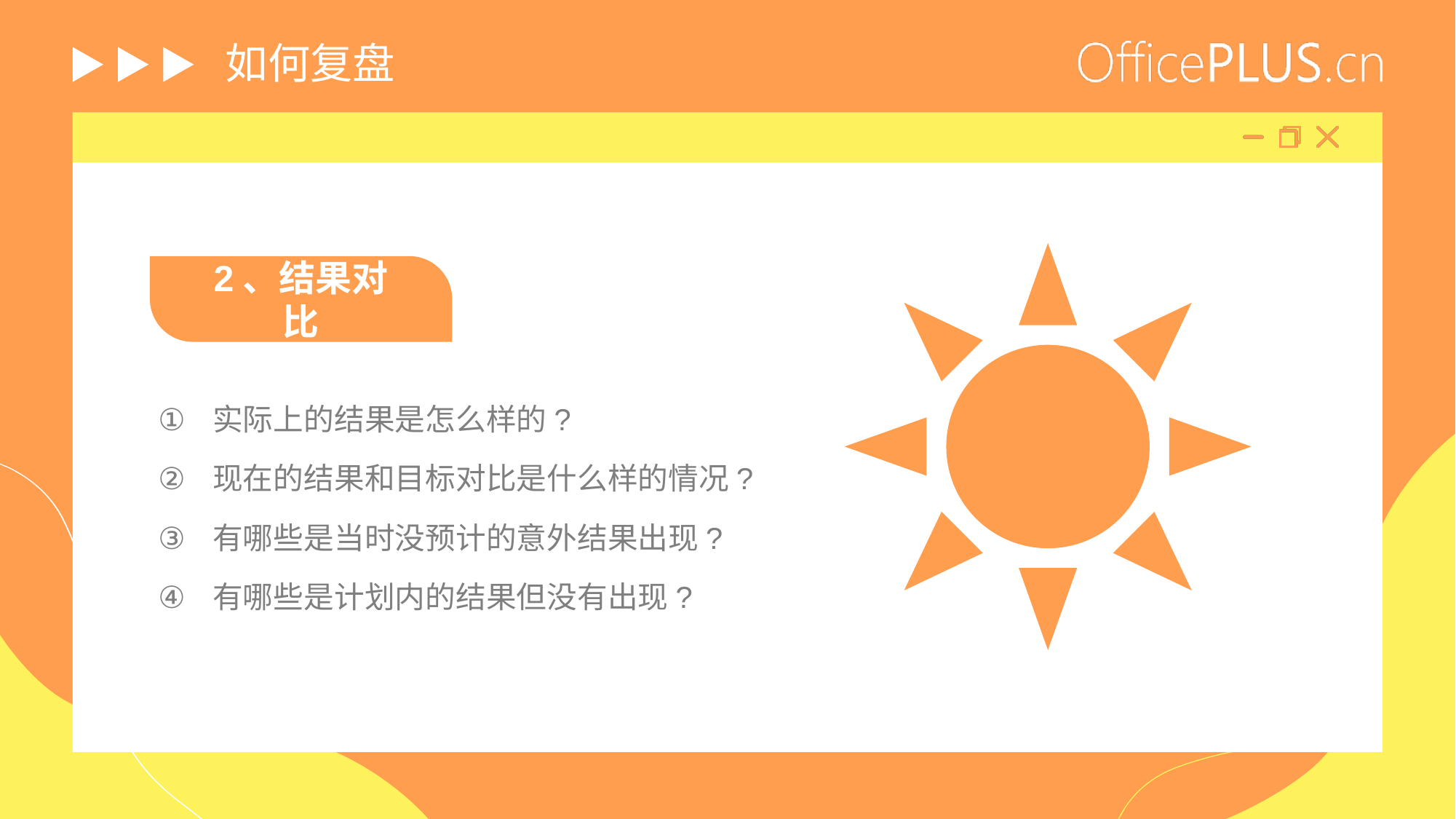

# 如何复盘

2、结果对比
实际上的结果是怎么样的?
现在的结果和目标对比是什么样的情况?
有哪些是当时没预计的意外结果出现?
有哪些是计划内的结果但没有出现?